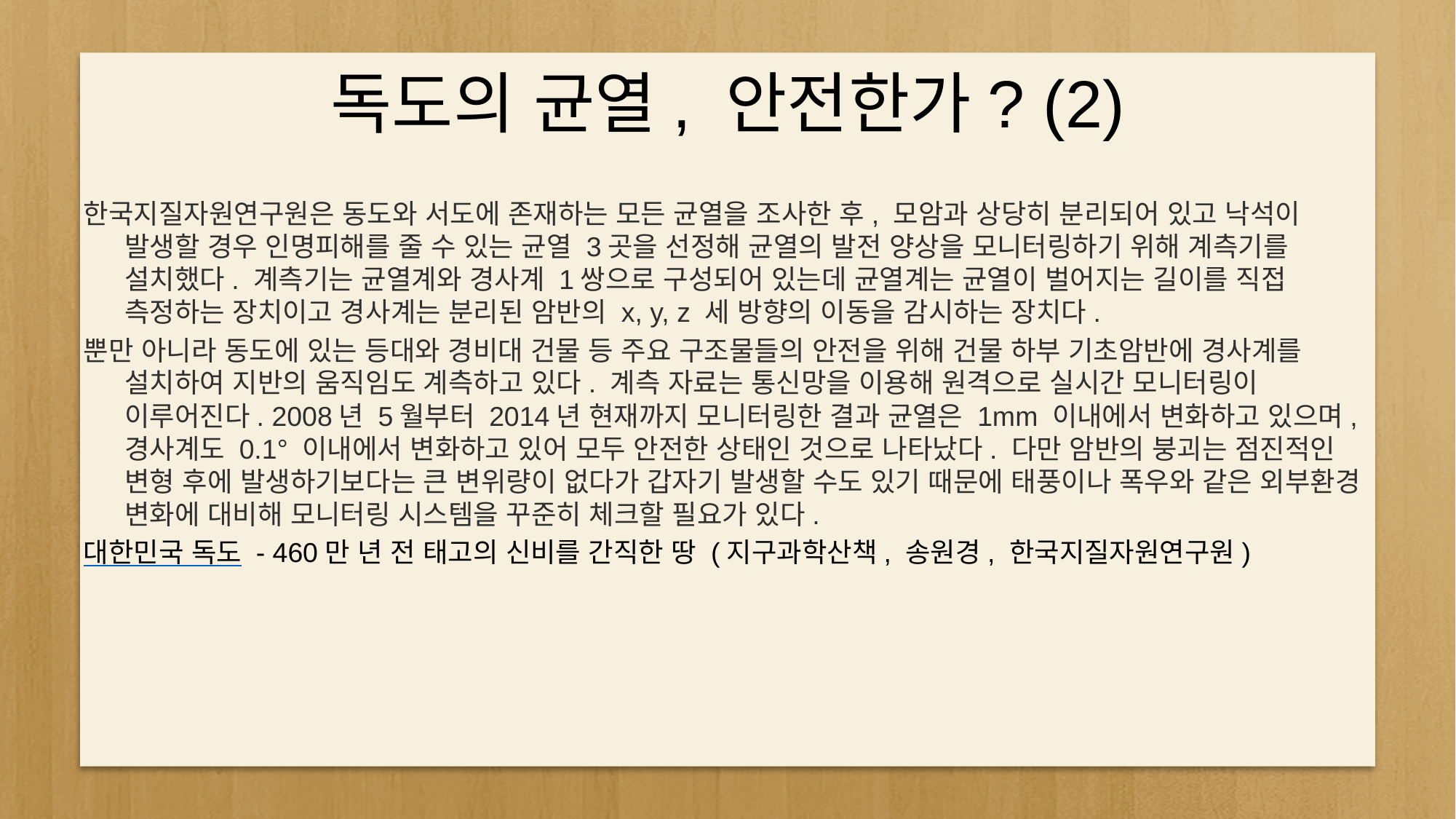

# 독도의 균열, 안전한가? (2)
한국지질자원연구원은 동도와 서도에 존재하는 모든 균열을 조사한 후, 모암과 상당히 분리되어 있고 낙석이 발생할 경우 인명피해를 줄 수 있는 균열 3곳을 선정해 균열의 발전 양상을 모니터링하기 위해 계측기를 설치했다. 계측기는 균열계와 경사계 1쌍으로 구성되어 있는데 균열계는 균열이 벌어지는 길이를 직접 측정하는 장치이고 경사계는 분리된 암반의 x, y, z 세 방향의 이동을 감시하는 장치다.
뿐만 아니라 동도에 있는 등대와 경비대 건물 등 주요 구조물들의 안전을 위해 건물 하부 기초암반에 경사계를 설치하여 지반의 움직임도 계측하고 있다. 계측 자료는 통신망을 이용해 원격으로 실시간 모니터링이 이루어진다. 2008년 5월부터 2014년 현재까지 모니터링한 결과 균열은 1mm 이내에서 변화하고 있으며, 경사계도 0.1° 이내에서 변화하고 있어 모두 안전한 상태인 것으로 나타났다. 다만 암반의 붕괴는 점진적인 변형 후에 발생하기보다는 큰 변위량이 없다가 갑자기 발생할 수도 있기 때문에 태풍이나 폭우와 같은 외부환경 변화에 대비해 모니터링 시스템을 꾸준히 체크할 필요가 있다.
대한민국 독도 - 460만 년 전 태고의 신비를 간직한 땅 (지구과학산책, 송원경, 한국지질자원연구원)